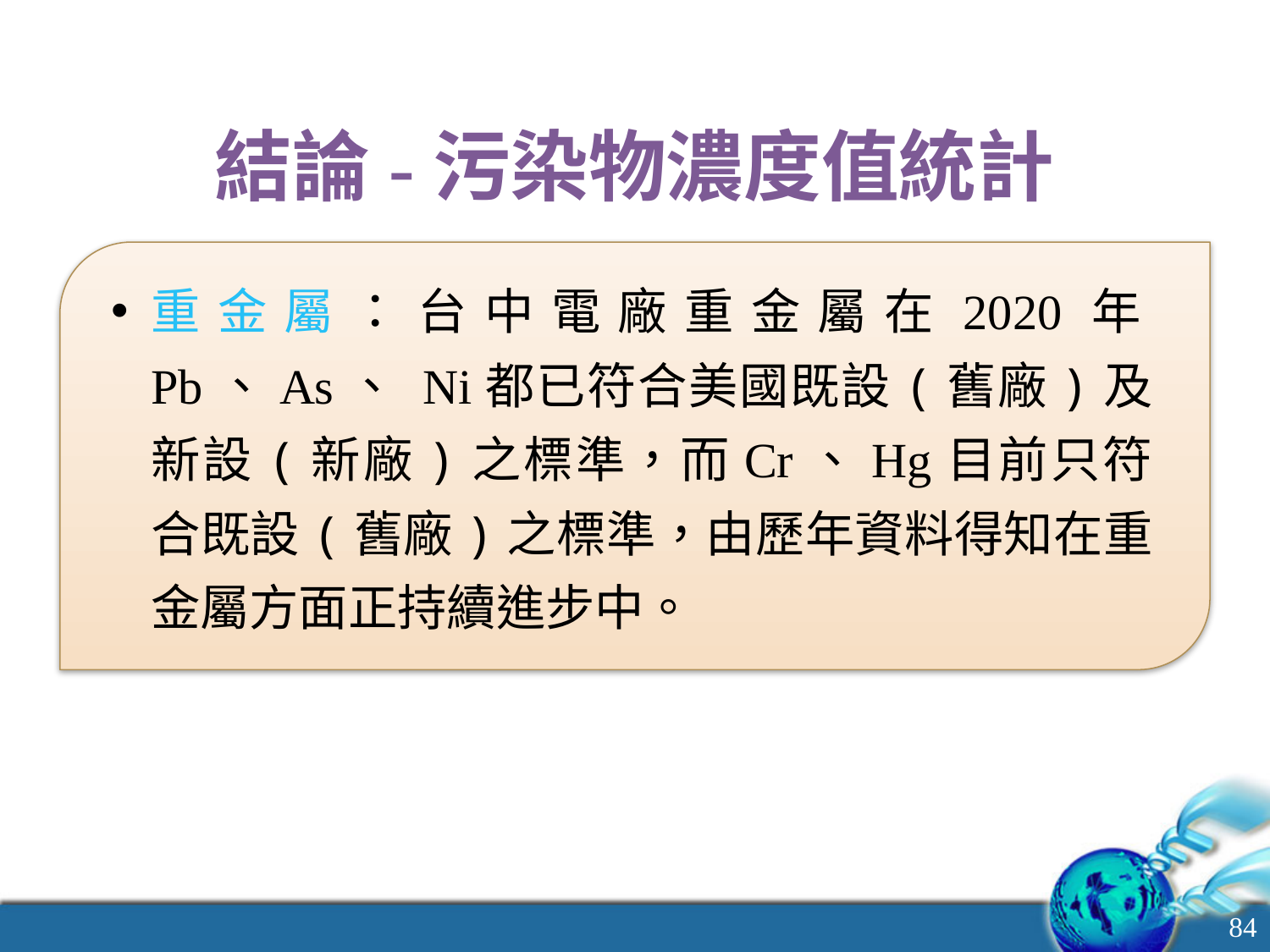

# 結論-污染物濃度值統計

重金屬：台中電廠重金屬在2020年Pb、As、 Ni都已符合美國既設(舊廠)及新設(新廠)之標準，而Cr、Hg目前只符合既設(舊廠)之標準，由歷年資料得知在重金屬方面正持續進步中。
84